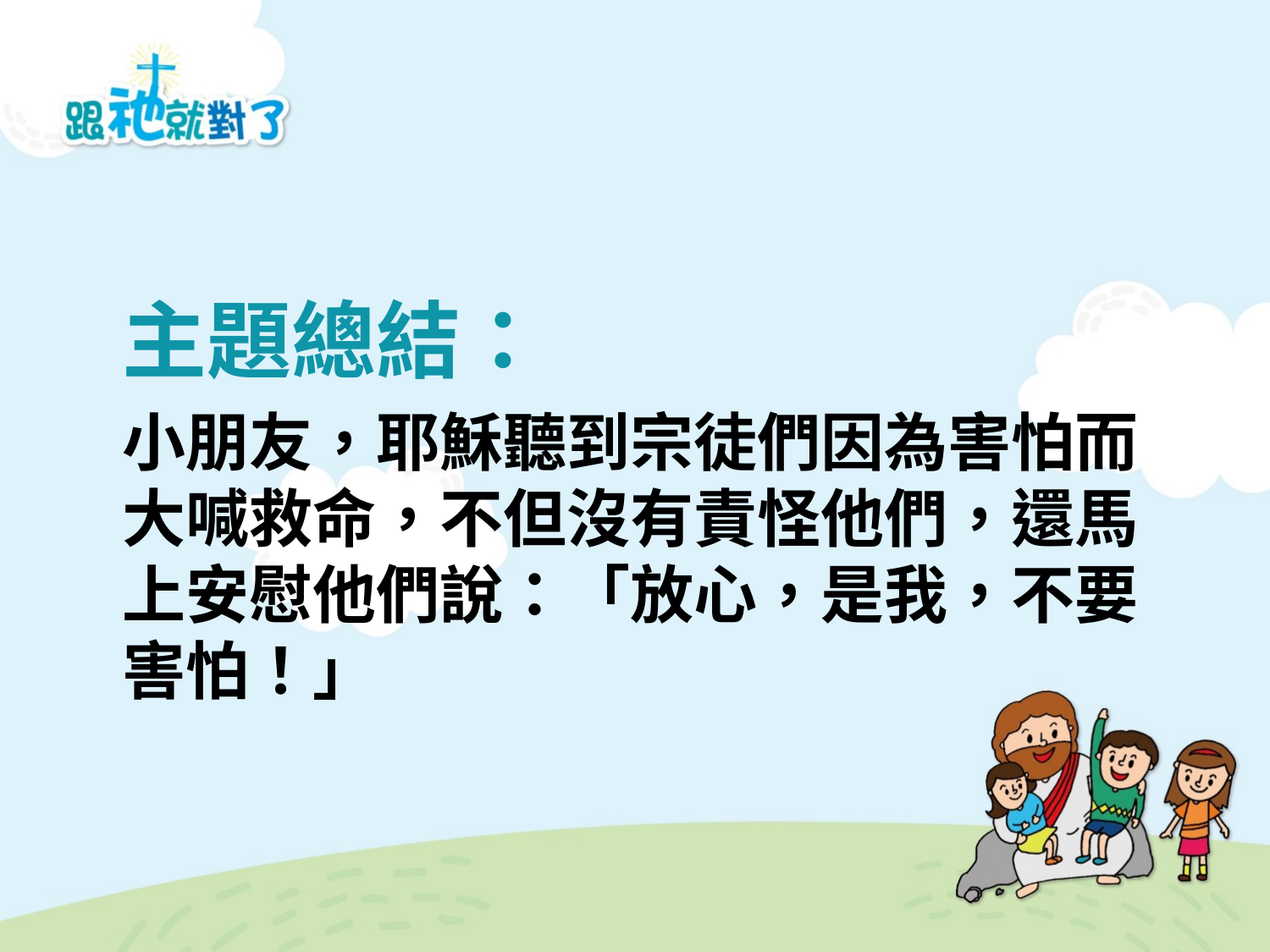

主題總結：
小朋友，耶穌聽到宗徒們因為害怕而大喊救命，不但沒有責怪他們，還馬上安慰他們說：「放心，是我，不要害怕！」